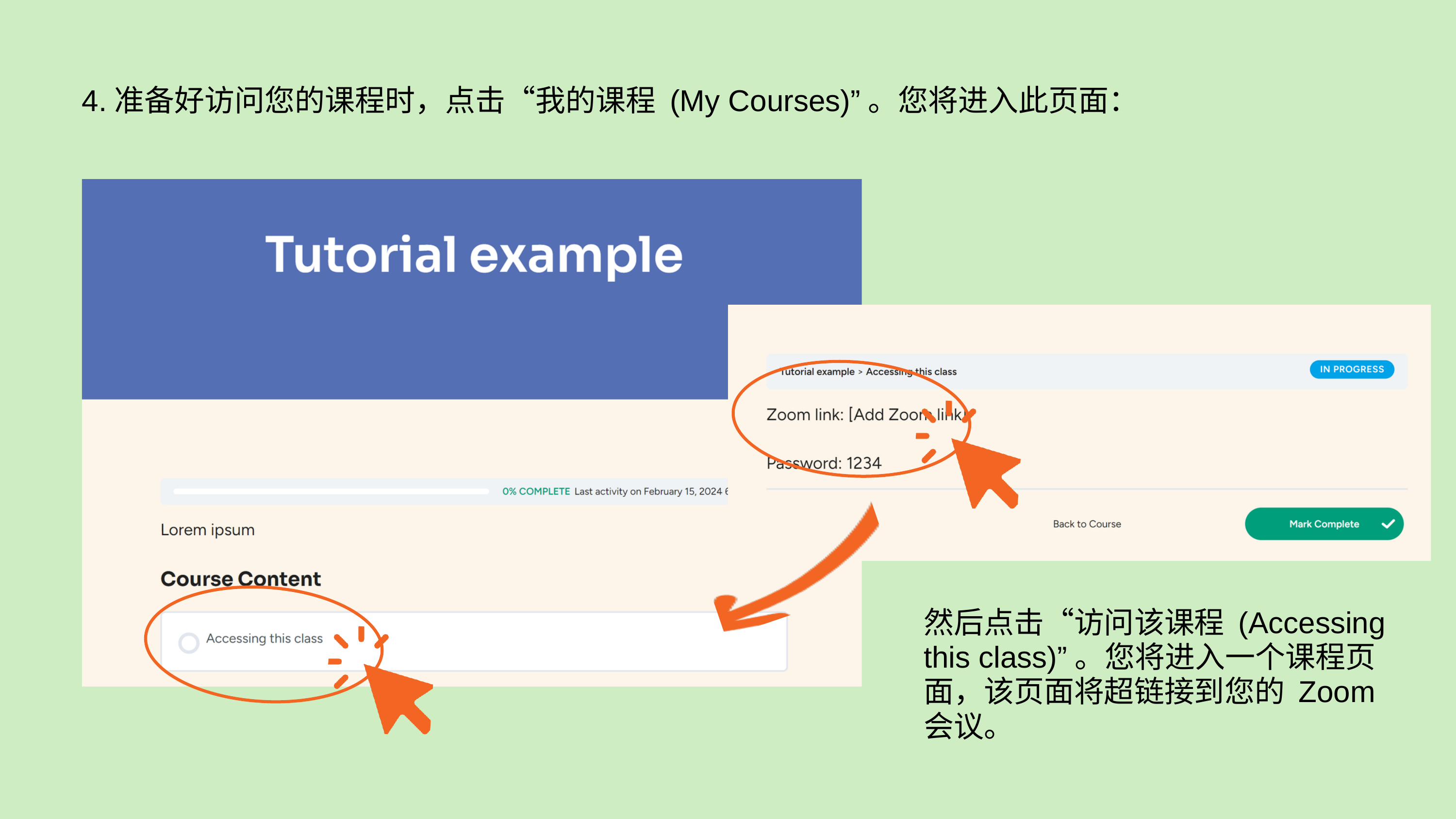

4.准备好访问您的课程时，点击“我的课程 (My Courses)”。您将进入此页面：

然后点击“访问该课程 (Accessing this class)”。您将进入一个课程页面，该页面将超链接到您的 Zoom 会议。